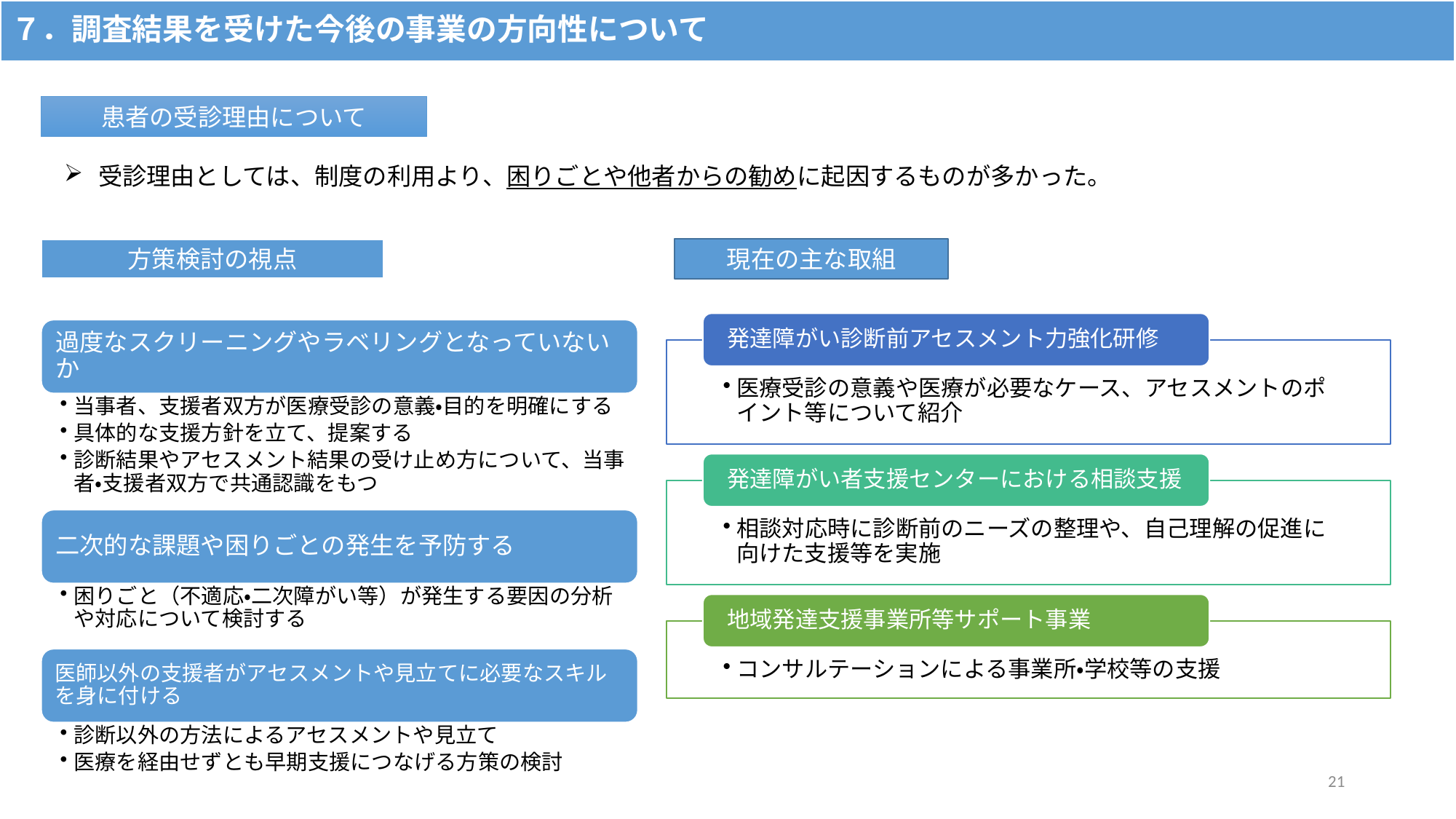

７．調査結果を受けた今後の事業の方向性について
患者の受診理由について
受診理由としては、制度の利用より、困りごとや他者からの勧めに起因するものが多かった。
方策検討の視点
現在の主な取組
医療受診の意義や医療が必要なケース、アセスメントのポイント等について紹介
発達障がい診断前アセスメント力強化研修
相談対応時に診断前のニーズの整理や、自己理解の促進に向けた支援等を実施
発達障がい者支援センターにおける相談支援
コンサルテーションによる事業所・学校等の支援
地域発達支援事業所等サポート事業
過度なスクリーニングやラベリングとなっていないか
当事者、支援者双方が医療受診の意義・目的を明確にする
具体的な支援方針を立て、提案する
診断結果やアセスメント結果の受け止め方について、当事者・支援者双方で共通認識をもつ
二次的な課題や困りごとの発生を予防する
困りごと（不適応・二次障がい等）が発生する要因の分析や対応について検討する
医師以外の支援者がアセスメントや見立てに必要なスキルを身に付ける
診断以外の方法によるアセスメントや見立て
医療を経由せずとも早期支援につなげる方策の検討
21